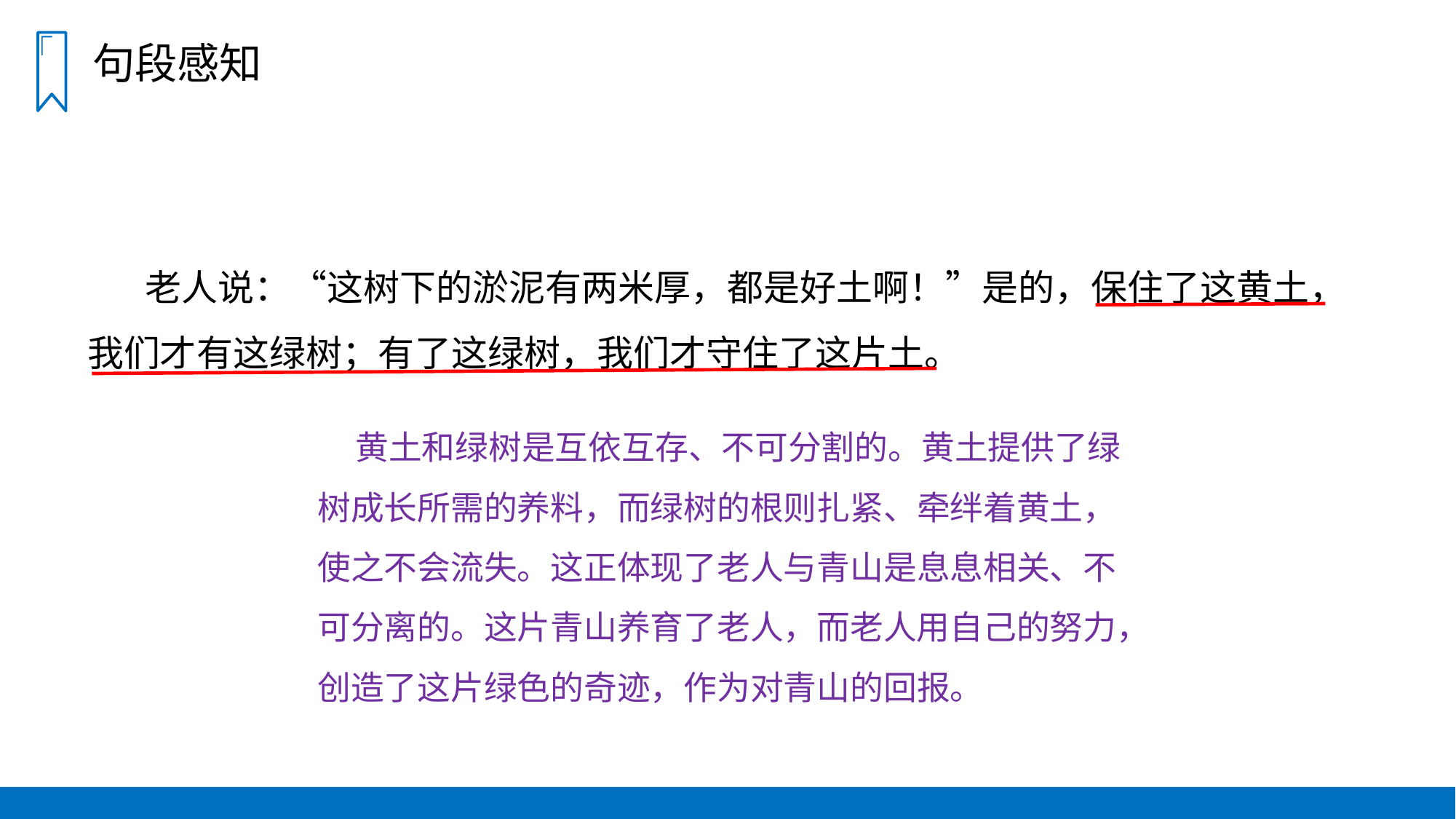

句段感知
      老人说：“这树下的淤泥有两米厚，都是好土啊！”是的，保住了这黄土，我们才有这绿树；有了这绿树，我们才守住了这片土。
    黄土和绿树是互依互存、不可分割的。黄土提供了绿树成长所需的养料，而绿树的根则扎紧、牵绊着黄土，使之不会流失。这正体现了老人与青山是息息相关、不可分离的。这片青山养育了老人，而老人用自己的努力，创造了这片绿色的奇迹，作为对青山的回报。